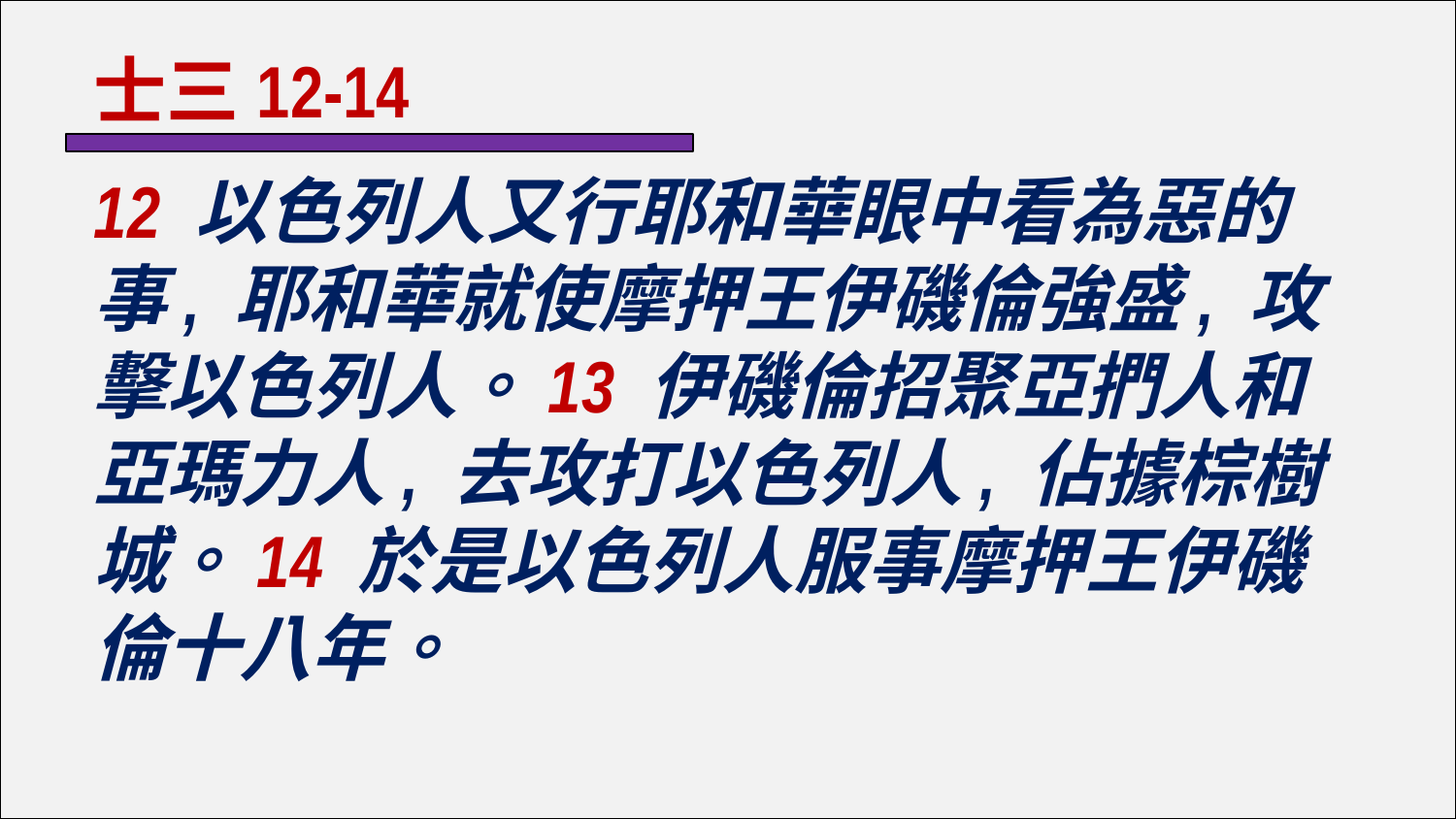

士三12-14

12 以色列人又行耶和華眼中看為惡的事, 耶和華就使摩押王伊磯倫強盛, 攻擊以色列人。13 伊磯倫招聚亞捫人和亞瑪力人, 去攻打以色列人, 佔據棕樹城。14 於是以色列人服事摩押王伊磯倫十八年。